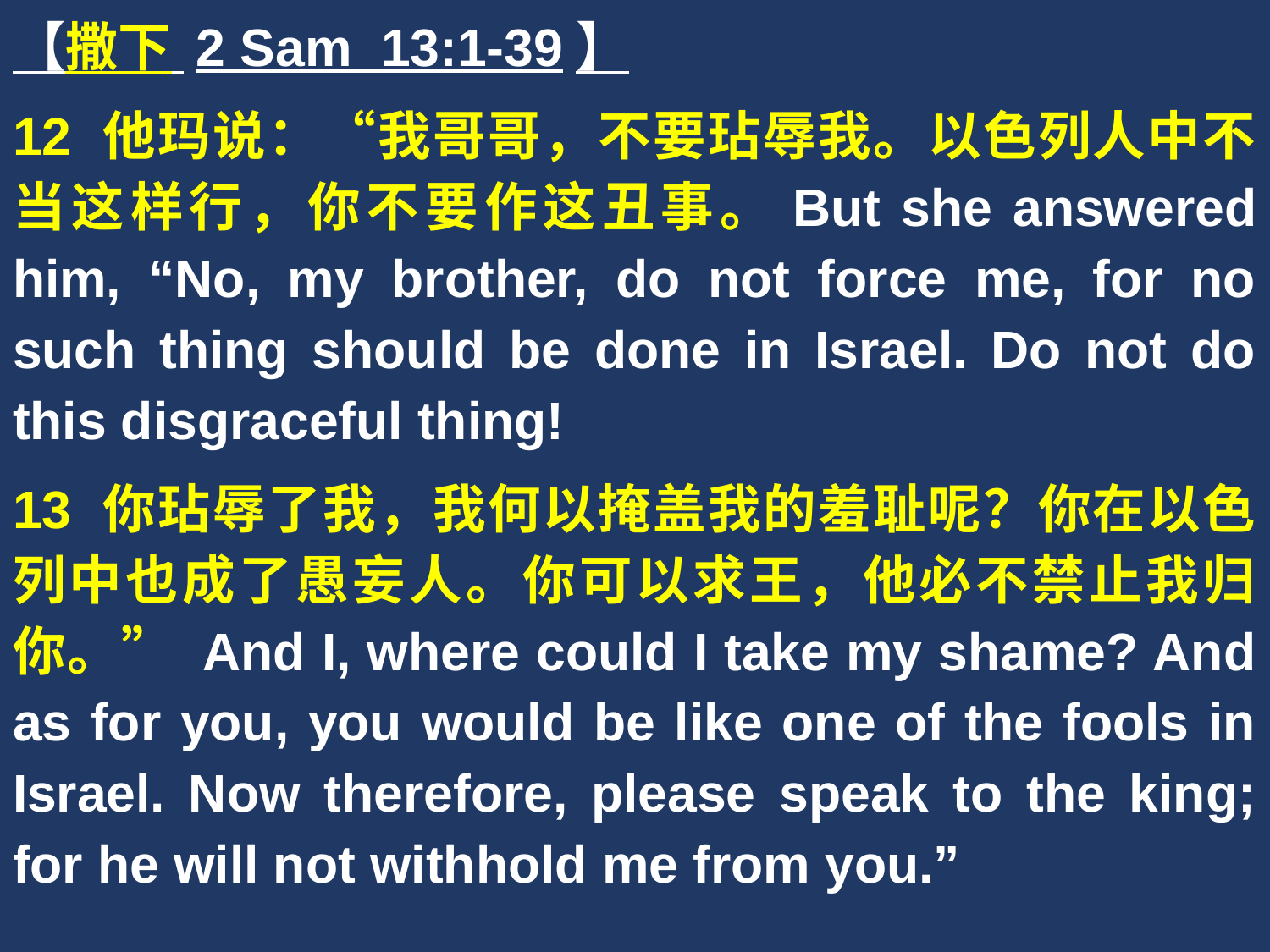

【撒下 2 Sam  13:1-39】
12 他玛说：“我哥哥，不要玷辱我。以色列人中不当这样行，你不要作这丑事。But she answered him, “No, my brother, do not force me, for no such thing should be done in Israel. Do not do this disgraceful thing!
13 你玷辱了我，我何以掩盖我的羞耻呢？你在以色列中也成了愚妄人。你可以求王，他必不禁止我归你。” And I, where could I take my shame? And as for you, you would be like one of the fools in Israel. Now therefore, please speak to the king; for he will not withhold me from you.”